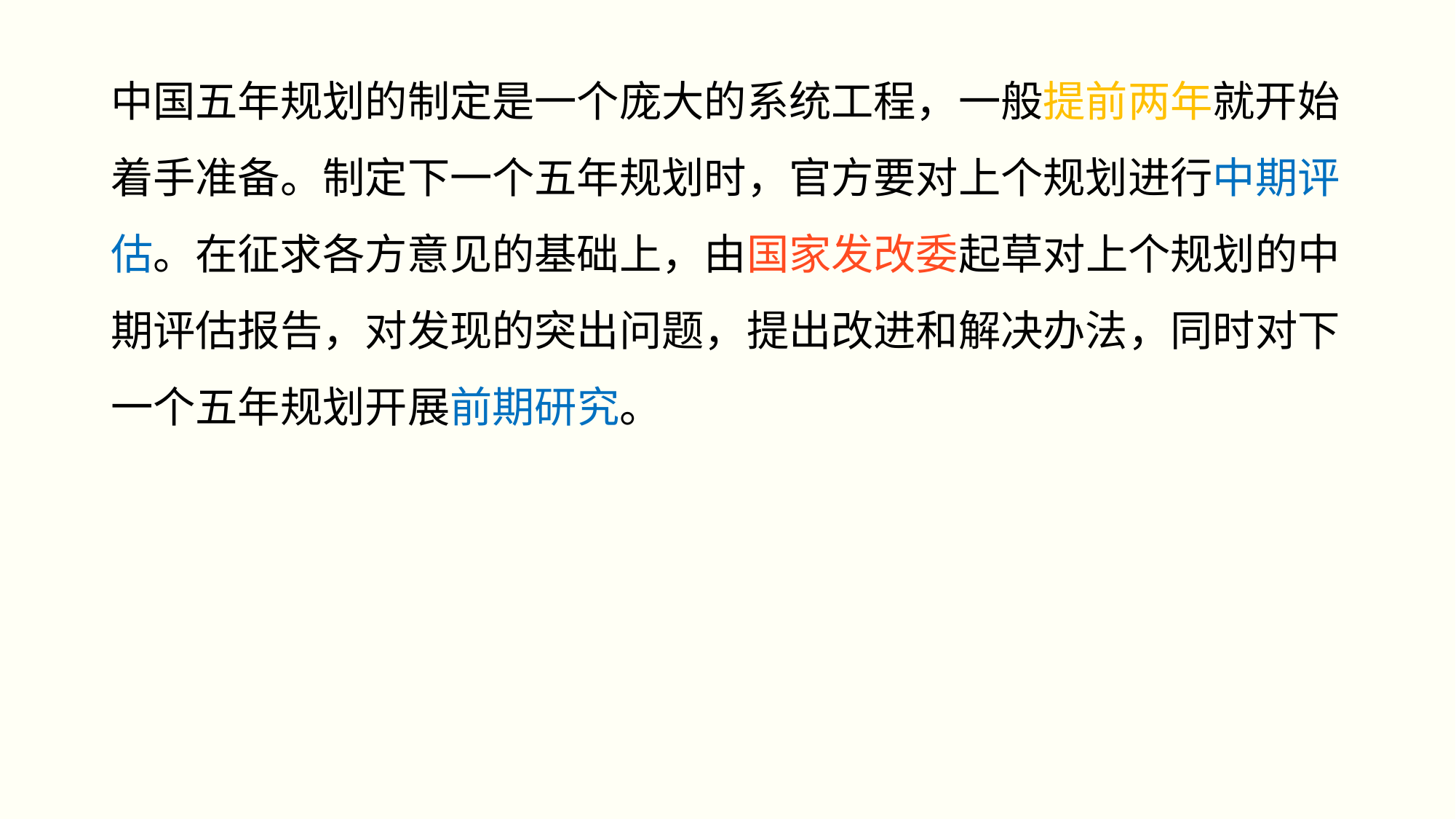

# 中国五年规划的制定是一个庞大的系统工程，一般提前两年就开始着手准备。制定下一个五年规划时，官方要对上个规划进行中期评估。在征求各方意见的基础上，由国家发改委起草对上个规划的中期评估报告，对发现的突出问题，提出改进和解决办法，同时对下一个五年规划开展前期研究。